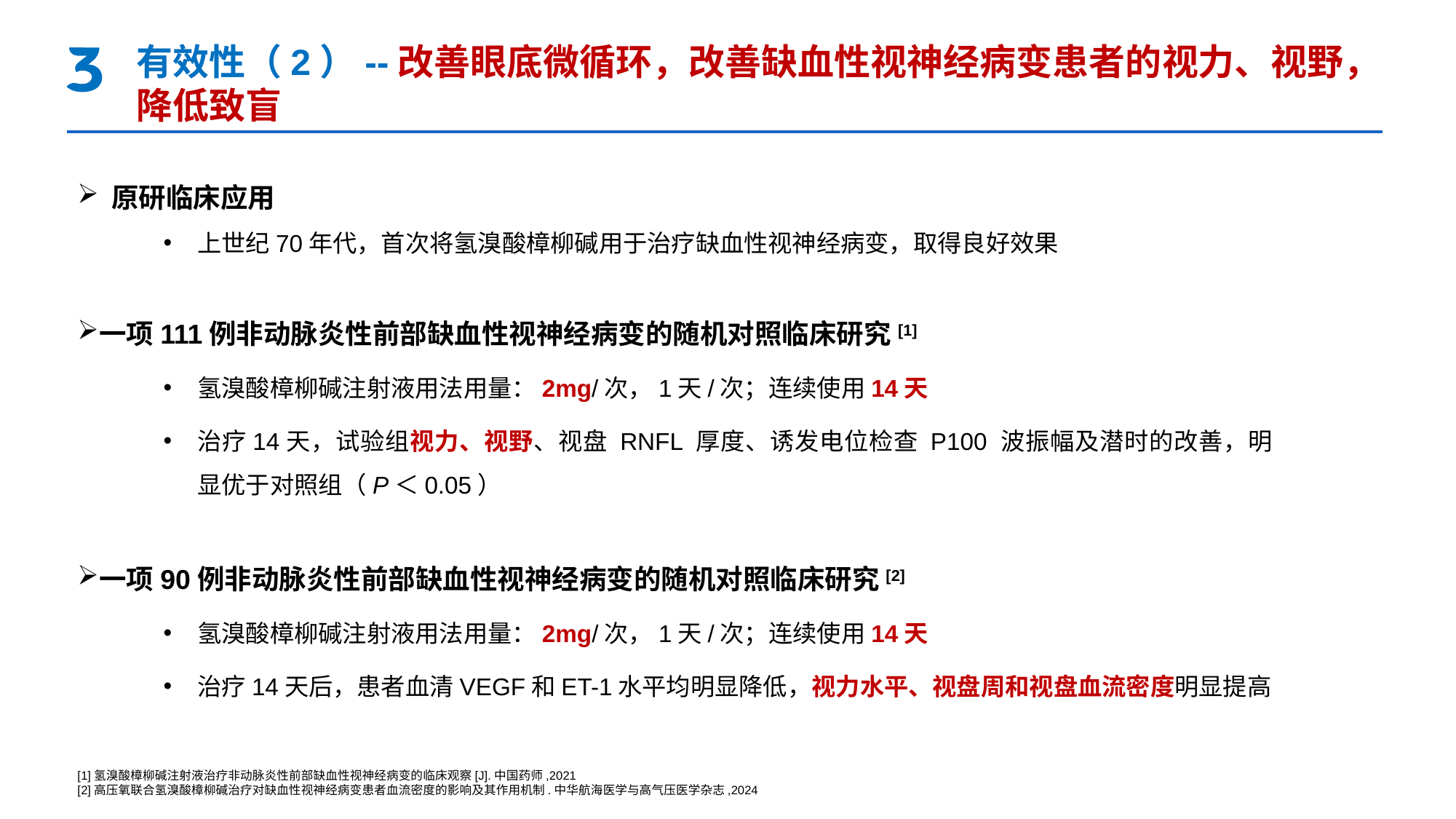

有效性（2）--改善眼底微循环，改善缺血性视神经病变患者的视力、视野，降低致盲

原研临床应用
上世纪70年代，首次将氢溴酸樟柳碱用于治疗缺血性视神经病变，取得良好效果
一项111例非动脉炎性前部缺血性视神经病变的随机对照临床研究[1]
氢溴酸樟柳碱注射液用法用量：2mg/次，1天/次；连续使用14天
治疗14天，试验组视力、视野、视盘 RNFL 厚度、诱发电位检查 P100 波振幅及潜时的改善，明显优于对照组（P＜0.05）
一项90例非动脉炎性前部缺血性视神经病变的随机对照临床研究[2]
氢溴酸樟柳碱注射液用法用量：2mg/次，1天/次；连续使用14天
治疗14天后，患者血清VEGF和ET-1水平均明显降低，视力水平、视盘周和视盘血流密度明显提高
[1]氢溴酸樟柳碱注射液治疗非动脉炎性前部缺血性视神经病变的临床观察[J].中国药师,2021
[2]高压氧联合氢溴酸樟柳碱治疗对缺血性视神经病变患者血流密度的影响及其作用机制.中华航海医学与高气压医学杂志,2024